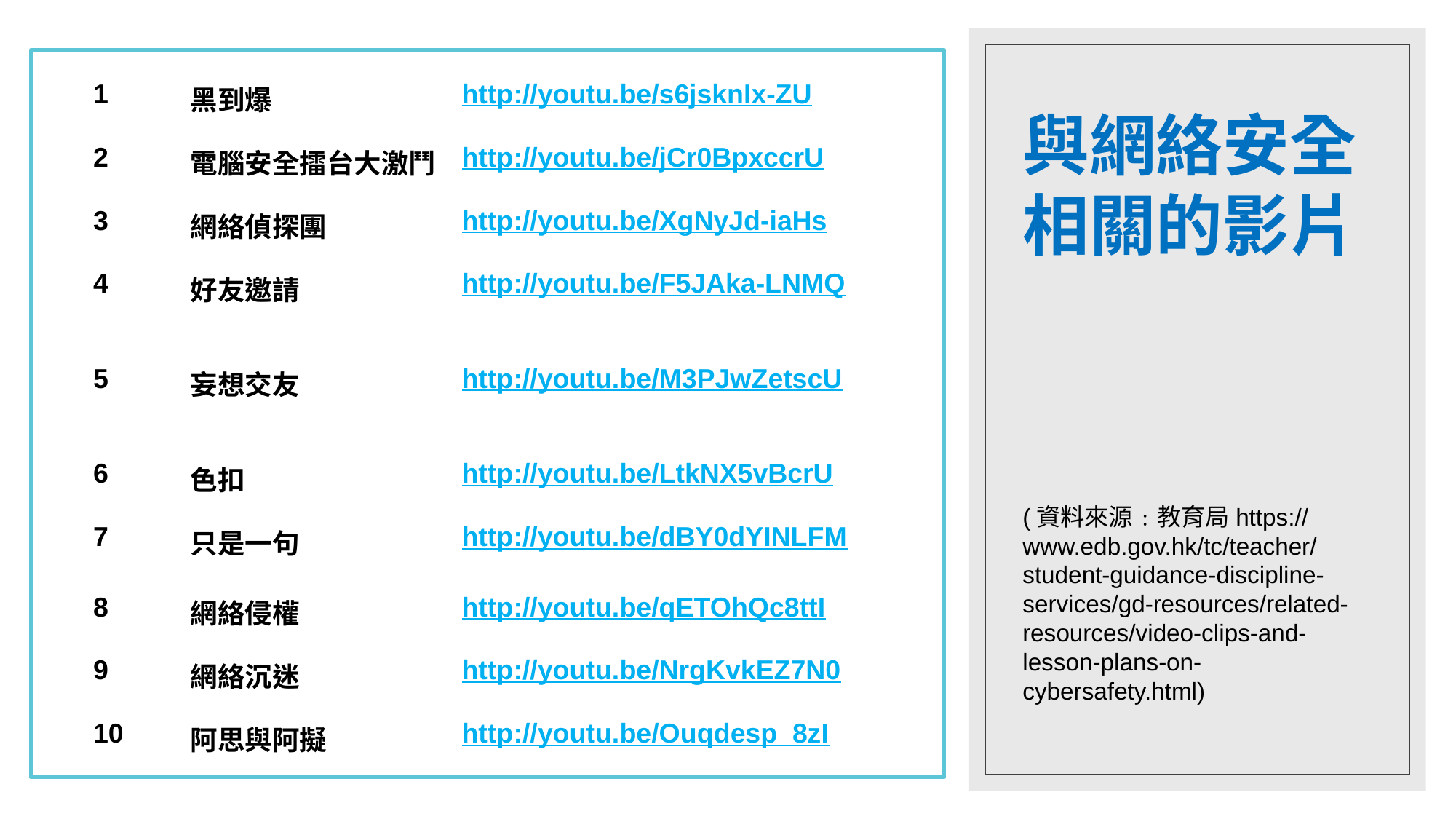

# 與網絡安全相關的影片
| 1 | 黑到爆 | http://youtu.be/s6jsknIx-ZU |
| --- | --- | --- |
| 2 | 電腦安全擂台大激鬥 | http://youtu.be/jCr0BpxccrU |
| 3 | 網絡偵探團 | http://youtu.be/XgNyJd-iaHs |
| 4 | 好友邀請 | http://youtu.be/F5JAka-LNMQ |
| 5 | 妄想交友 | http://youtu.be/M3PJwZetscU |
| 6 | 色扣 | http://youtu.be/LtkNX5vBcrU |
| 7 | 只是一句 | http://youtu.be/dBY0dYINLFM |
| 8 | 網絡侵權 | http://youtu.be/qETOhQc8ttI |
| 9 | 網絡沉迷 | http://youtu.be/NrgKvkEZ7N0 |
| 10 | 阿思與阿擬 | http://youtu.be/Ouqdesp\_8zI |
(資料來源﹕教育局https://www.edb.gov.hk/tc/teacher/student-guidance-discipline-services/gd-resources/related-resources/video-clips-and-lesson-plans-on-cybersafety.html)